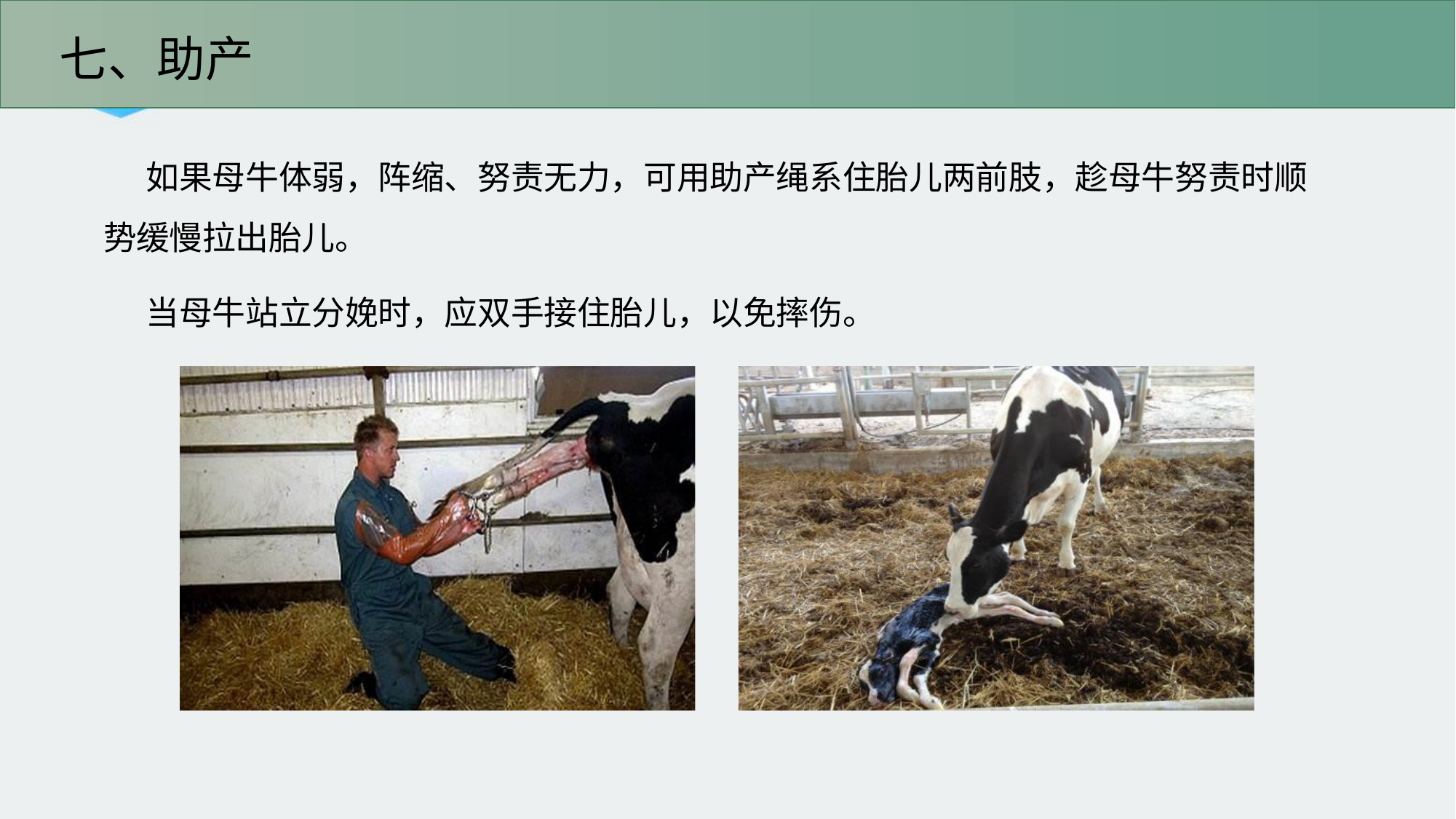

# 七、助产
如果母牛体弱，阵缩、努责无力，可用助产绳系住胎儿两前肢，趁母牛努责时顺
势缓慢拉出胎儿。
当母牛站立分娩时，应双手接住胎儿，以免摔伤。